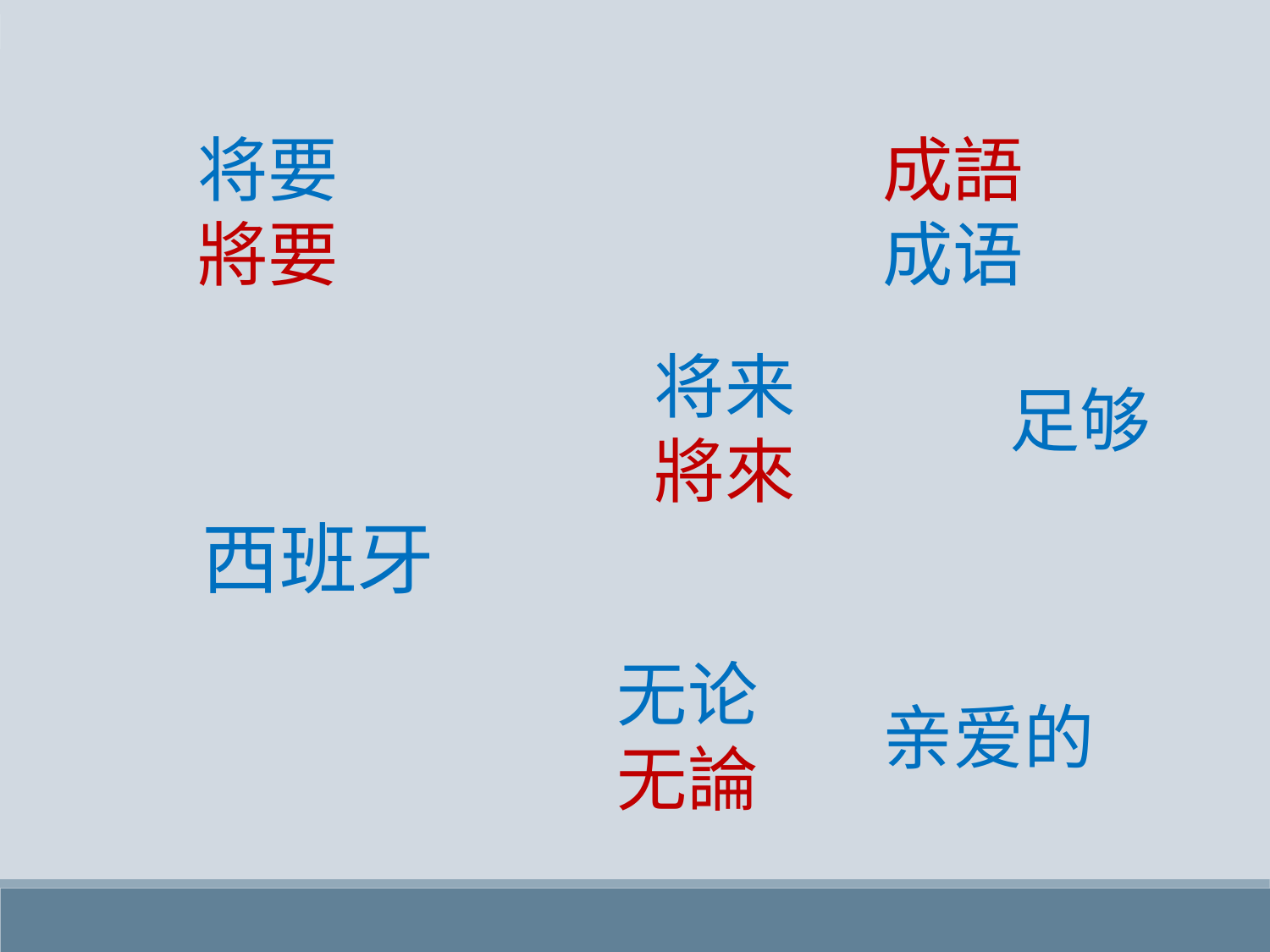

将要
將要
成語
成语
将来
將來
足够
西班牙
无论
无論
亲爱的